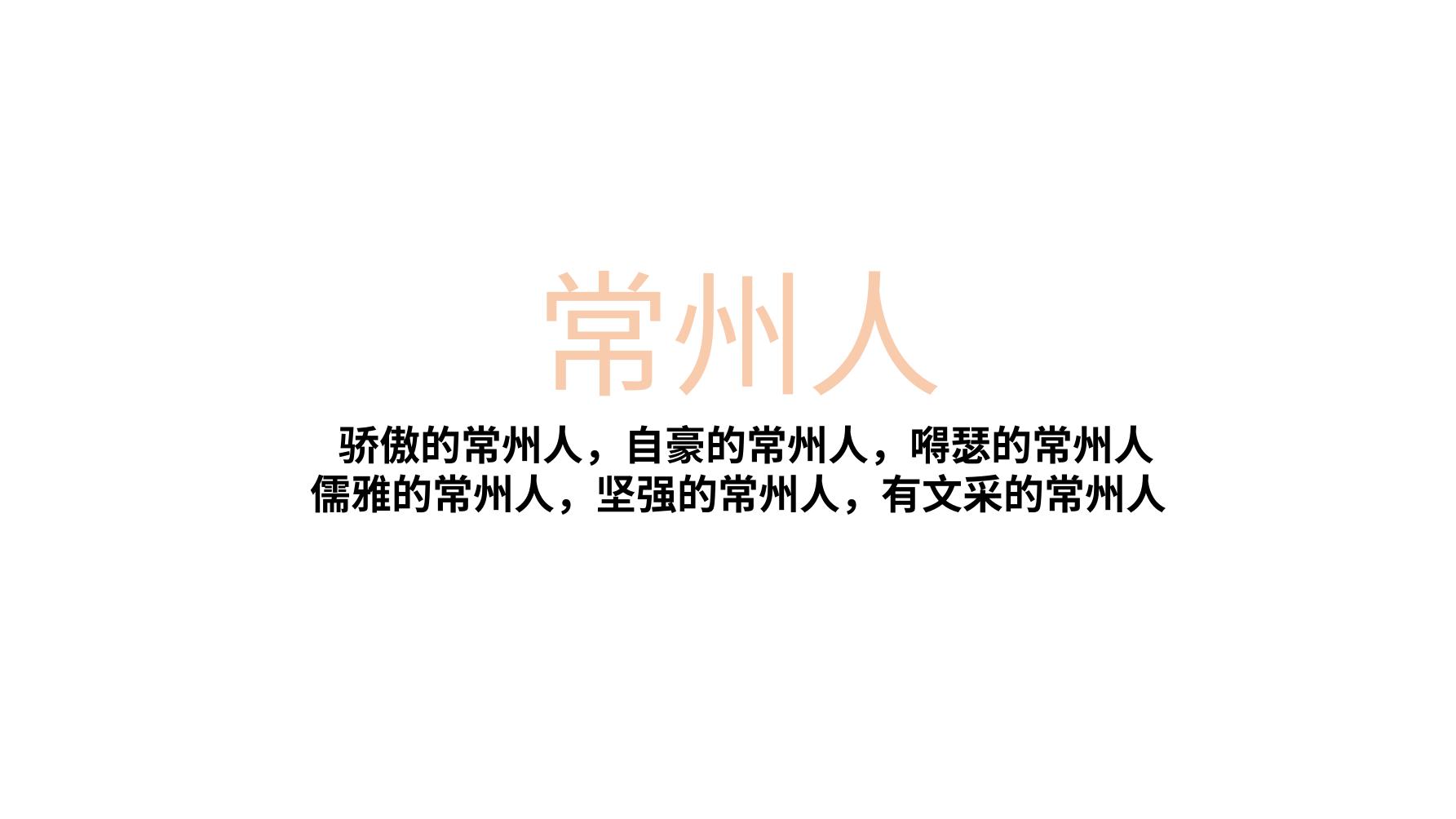

常州人
  骄傲的常州人，自豪的常州人，嘚瑟的常州人
儒雅的常州人，坚强的常州人，有文采的常州人